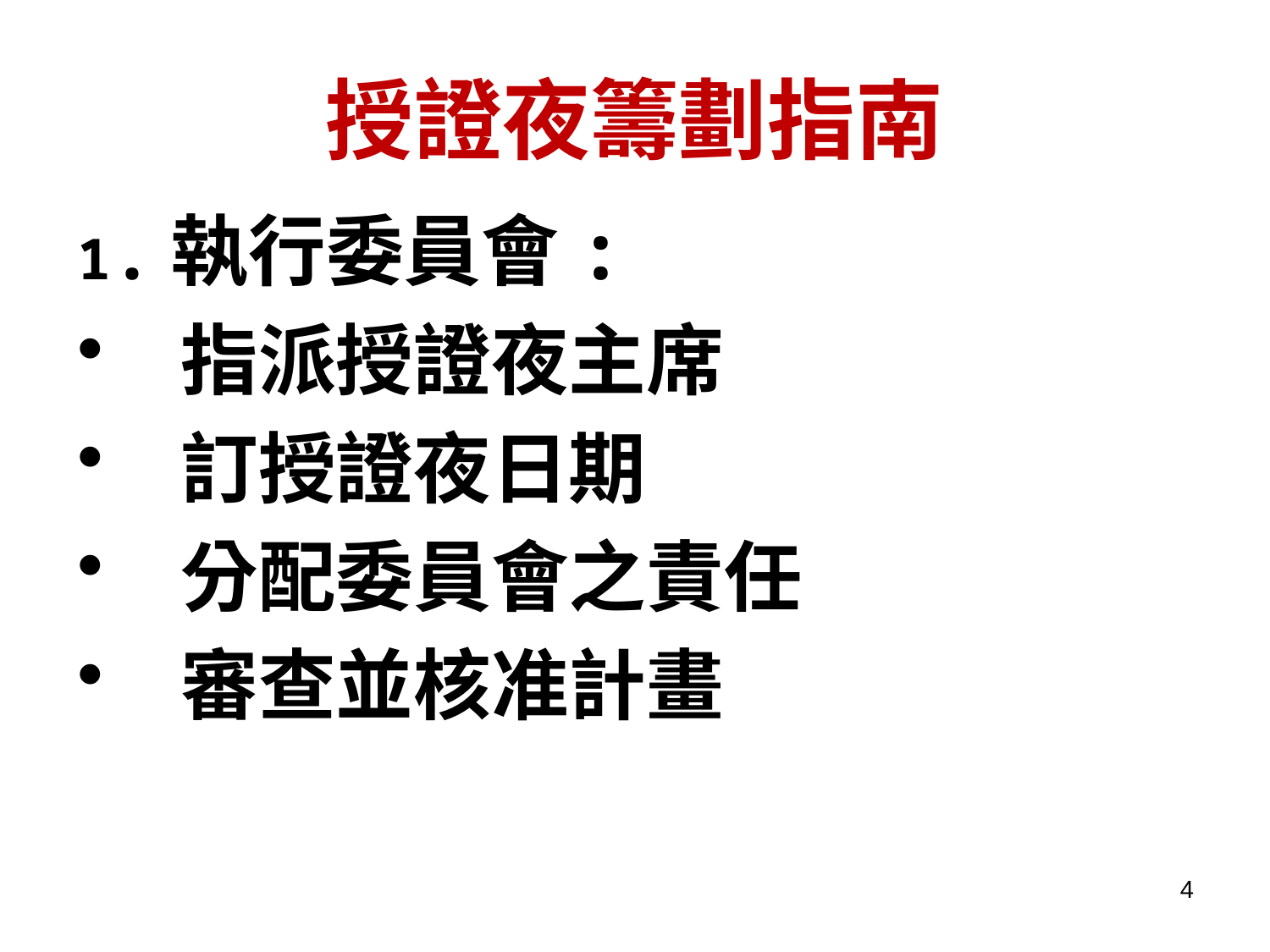

# 授證夜籌劃指南
1.執行委員會:
指派授證夜主席
訂授證夜日期
分配委員會之責任
審查並核准計畫
4